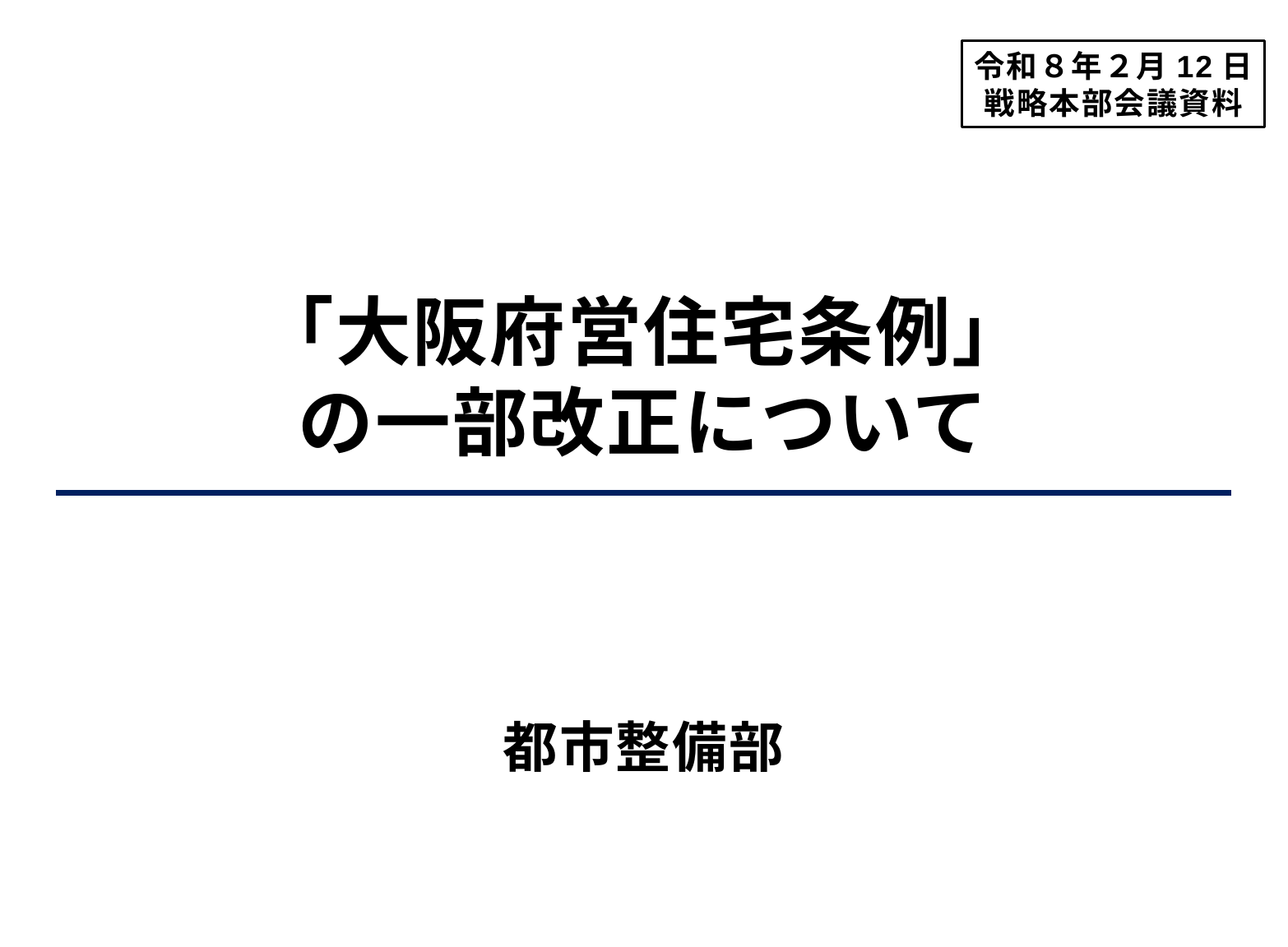

令和８年２月12日
戦略本部会議資料
「大阪府営住宅条例」
の一部改正について
都市整備部